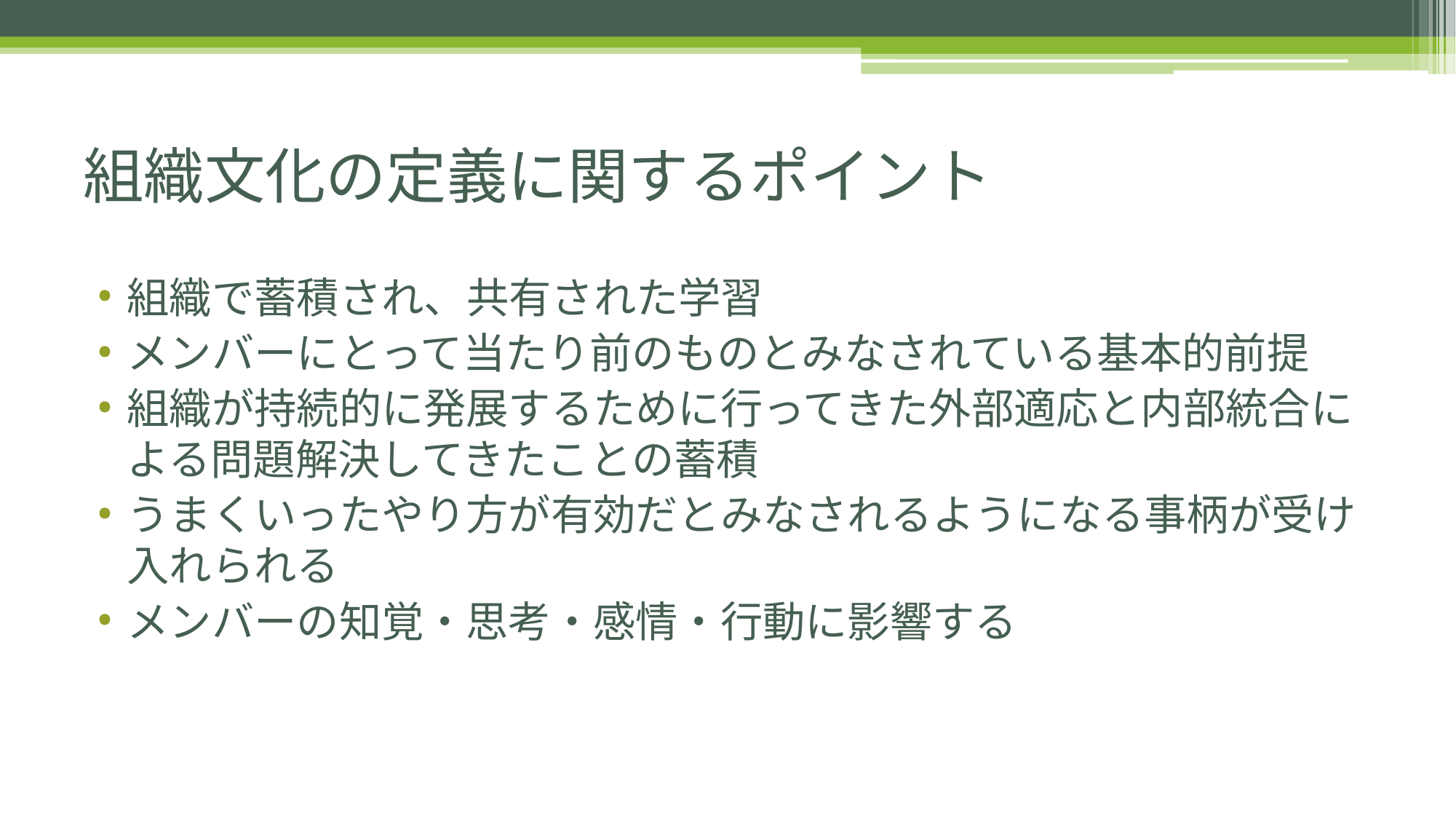

# 組織文化の定義に関するポイント
組織で蓄積され、共有された学習
メンバーにとって当たり前のものとみなされている基本的前提
組織が持続的に発展するために行ってきた外部適応と内部統合による問題解決してきたことの蓄積
うまくいったやり方が有効だとみなされるようになる事柄が受け入れられる
メンバーの知覚・思考・感情・行動に影響する